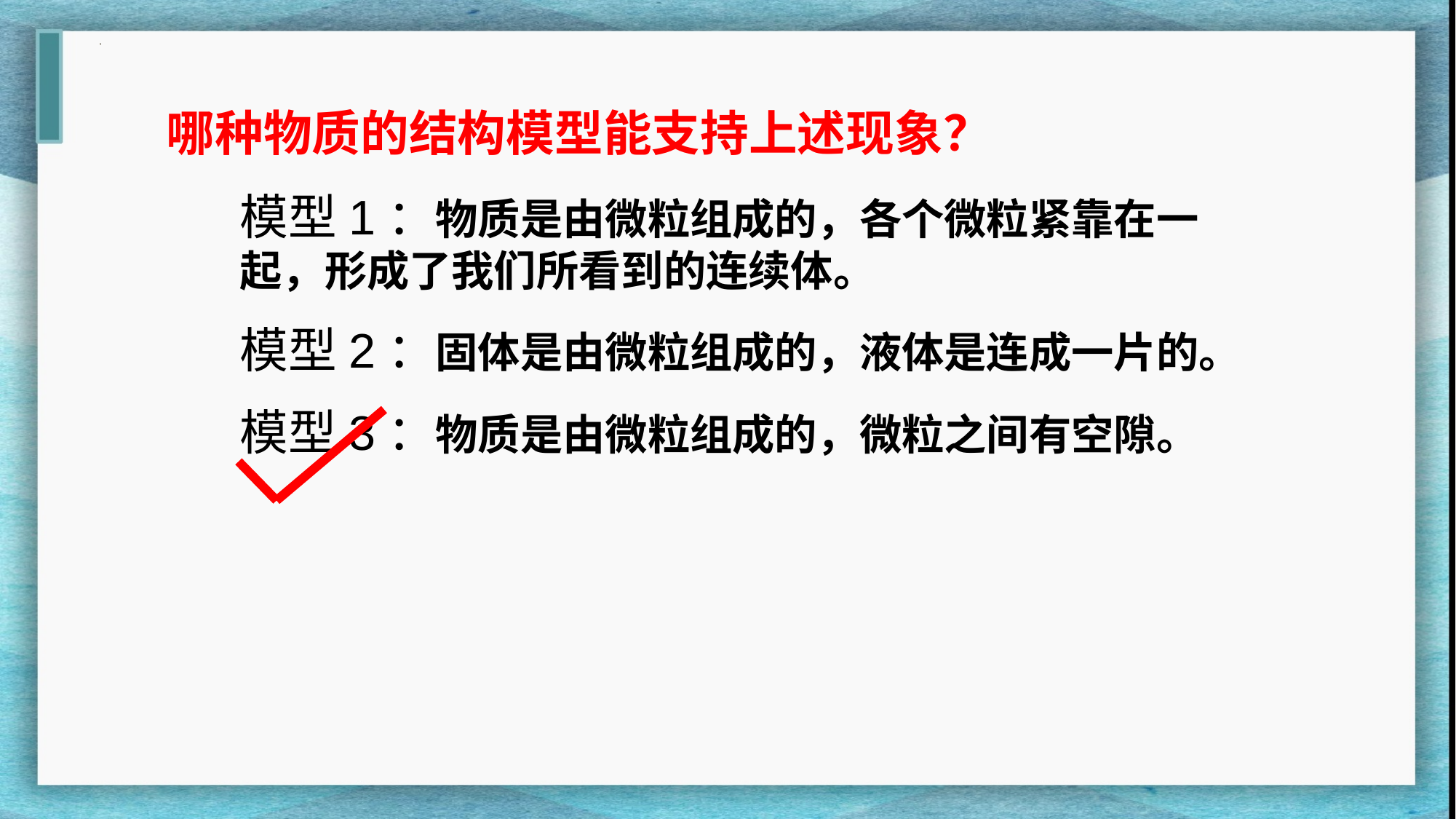

哪种物质的结构模型能支持上述现象？
模型1：物质是由微粒组成的，各个微粒紧靠在一起，形成了我们所看到的连续体。
模型2：固体是由微粒组成的，液体是连成一片的。
模型3：物质是由微粒组成的，微粒之间有空隙。